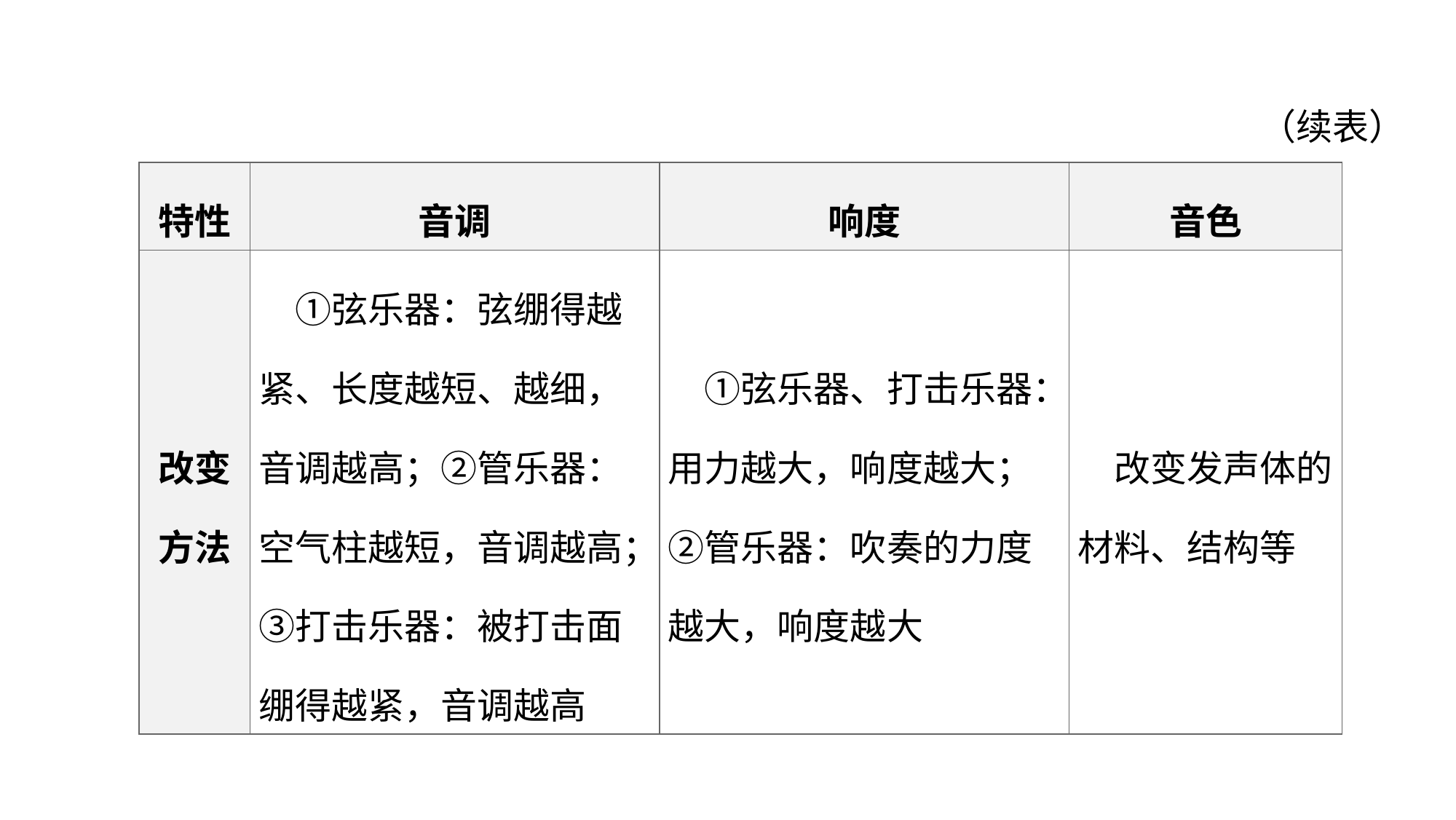

（续表）
| 特性 | 音调 | 响度 | 音色 |
| --- | --- | --- | --- |
| 改变方法 | ①弦乐器：弦绷得越紧、长度越短、越细，音调越高；②管乐器：空气柱越短，音调越高；③打击乐器：被打击面绷得越紧，音调越高 | ①弦乐器、打击乐器：用力越大，响度越大；②管乐器：吹奏的力度越大，响度越大 | 改变发声体的材料、结构等 |
教材梳理 夯实基础